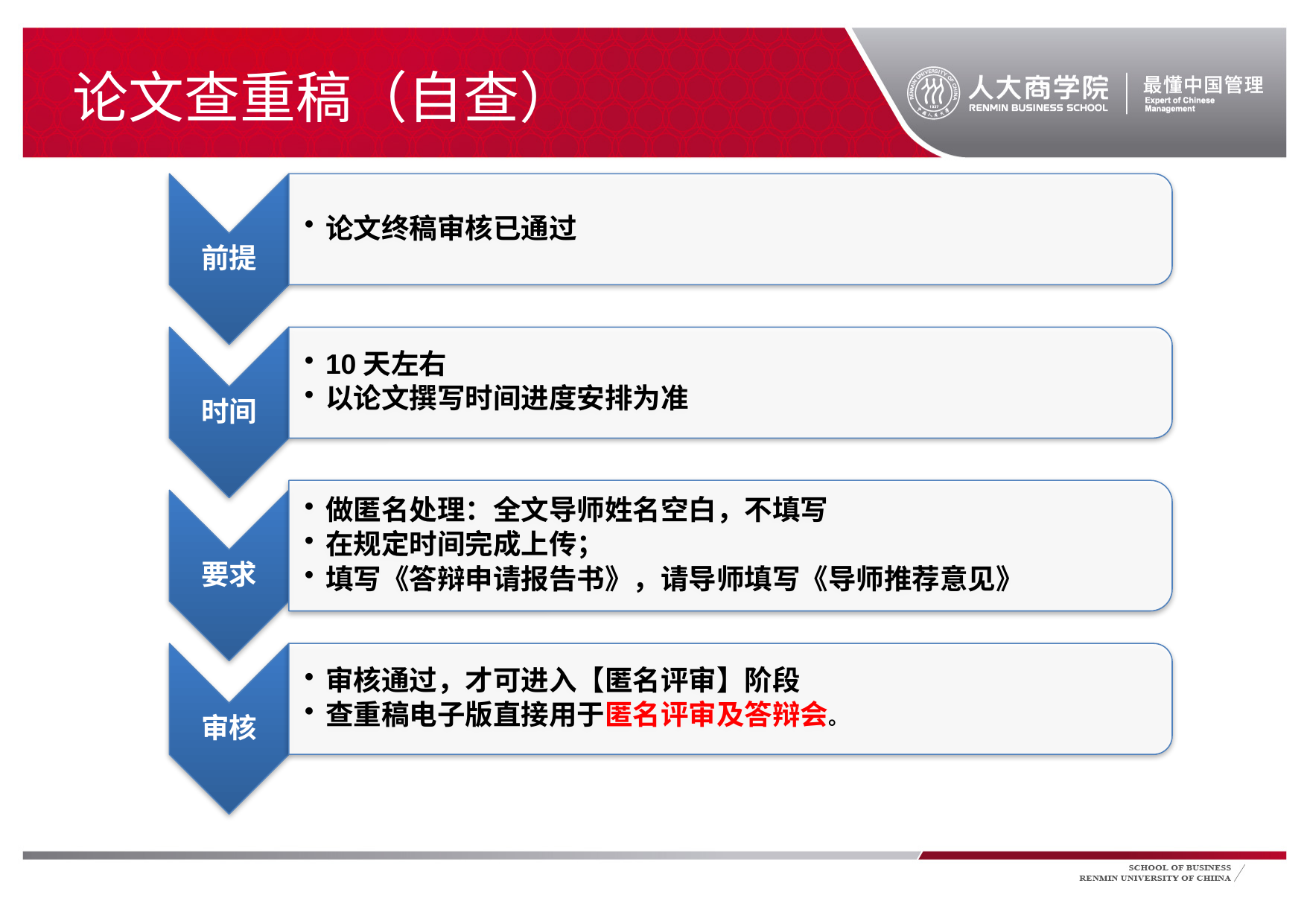

# 论文查重稿（自查）
前提
论文终稿审核已通过
时间
10天左右
以论文撰写时间进度安排为准
要求
做匿名处理：全文导师姓名空白，不填写
在规定时间完成上传；
填写《答辩申请报告书》，请导师填写《导师推荐意见》
审核
审核通过，才可进入【匿名评审】阶段
查重稿电子版直接用于匿名评审及答辩会。